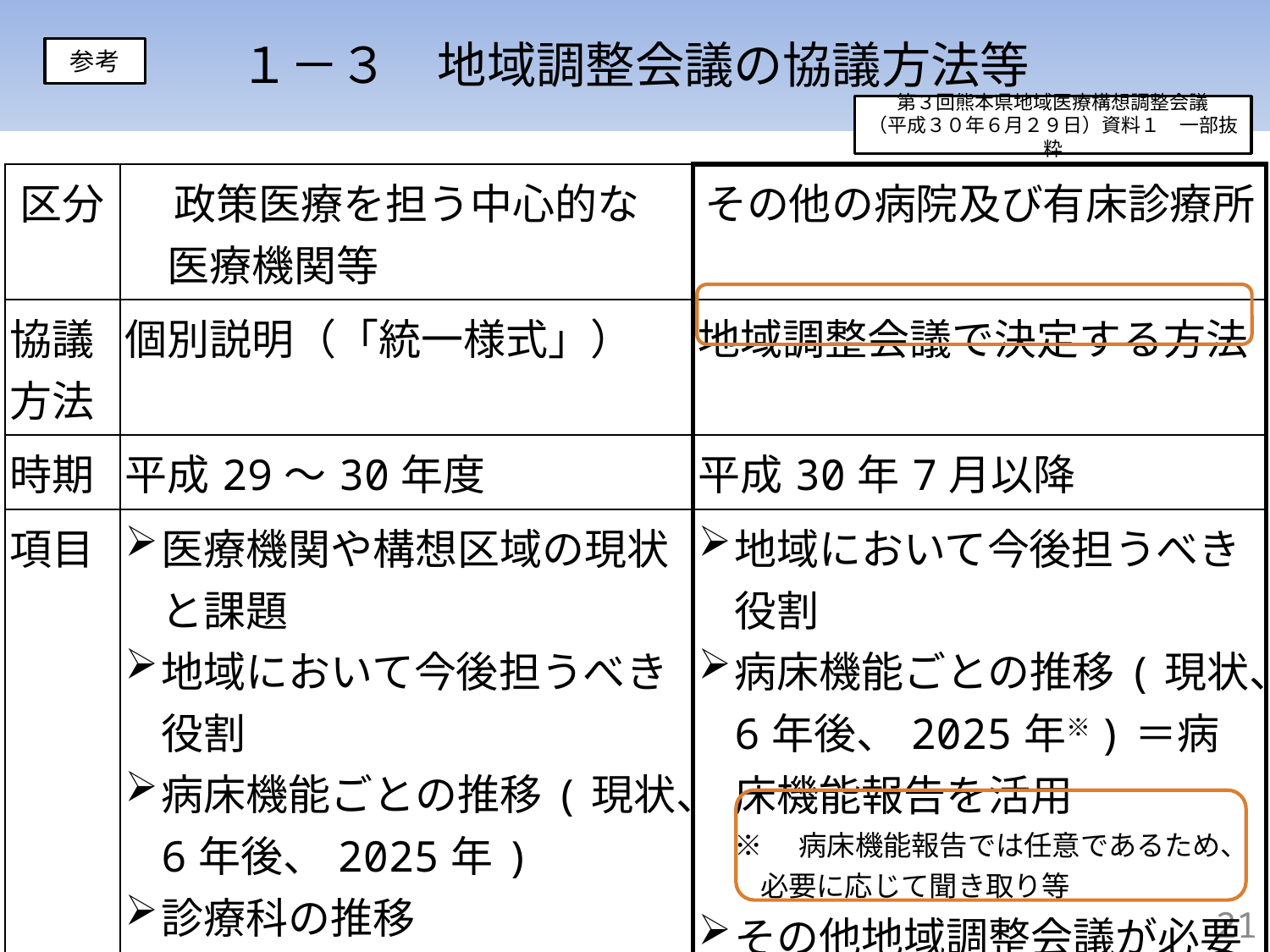

# １－３　地域調整会議の協議方法等
参考
第３回熊本県地域医療構想調整会議
（平成３０年６月２９日）資料１　一部抜粋
| 区分 | 政策医療を担う中心的な 　医療機関等 | その他の病院及び有床診療所 |
| --- | --- | --- |
| 協議方法 | 個別説明（「統一様式」） | 地域調整会議で決定する方法 |
| 時期 | 平成29～30年度 | 平成30年7月以降 |
| 項目 | 医療機関や構想区域の現状と課題 地域において今後担うべき役割 病床機能ごとの推移(現状、6年後、2025年) 診療科の推移 病床稼働率や紹介率・逆紹介率(数値目標) | 地域において今後担うべき役割 病床機能ごとの推移(現状、6年後、2025年※)＝病床機能報告を活用 ※　病床機能報告では任意であるため、必要に応じて聞き取り等 その他地域調整会議が必要と認める項目 |

21